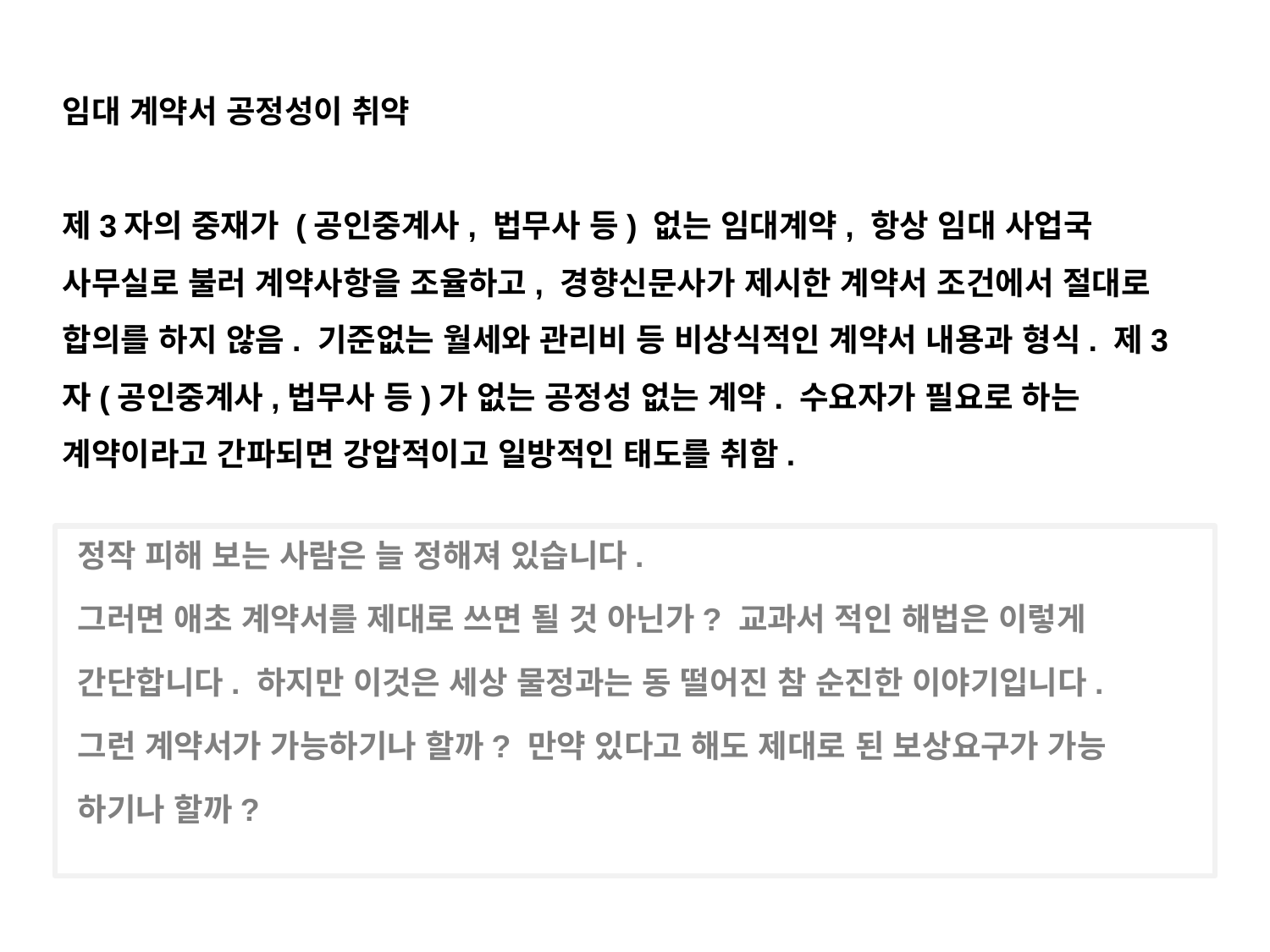

임대 계약서 공정성이 취약

제3자의 중재가 (공인중계사, 법무사 등) 없는 임대계약, 항상 임대 사업국 사무실로 불러 계약사항을 조율하고, 경향신문사가 제시한 계약서 조건에서 절대로 합의를 하지 않음. 기준없는 월세와 관리비 등 비상식적인 계약서 내용과 형식. 제3자(공인중계사,법무사 등)가 없는 공정성 없는 계약. 수요자가 필요로 하는 계약이라고 간파되면 강압적이고 일방적인 태도를 취함.

정작 피해 보는 사람은 늘 정해져 있습니다.
그러면 애초 계약서를 제대로 쓰면 될 것 아닌가? 교과서 적인 해법은 이렇게
간단합니다. 하지만 이것은 세상 물정과는 동 떨어진 참 순진한 이야기입니다.
그런 계약서가 가능하기나 할까? 만약 있다고 해도 제대로 된 보상요구가 가능
하기나 할까?